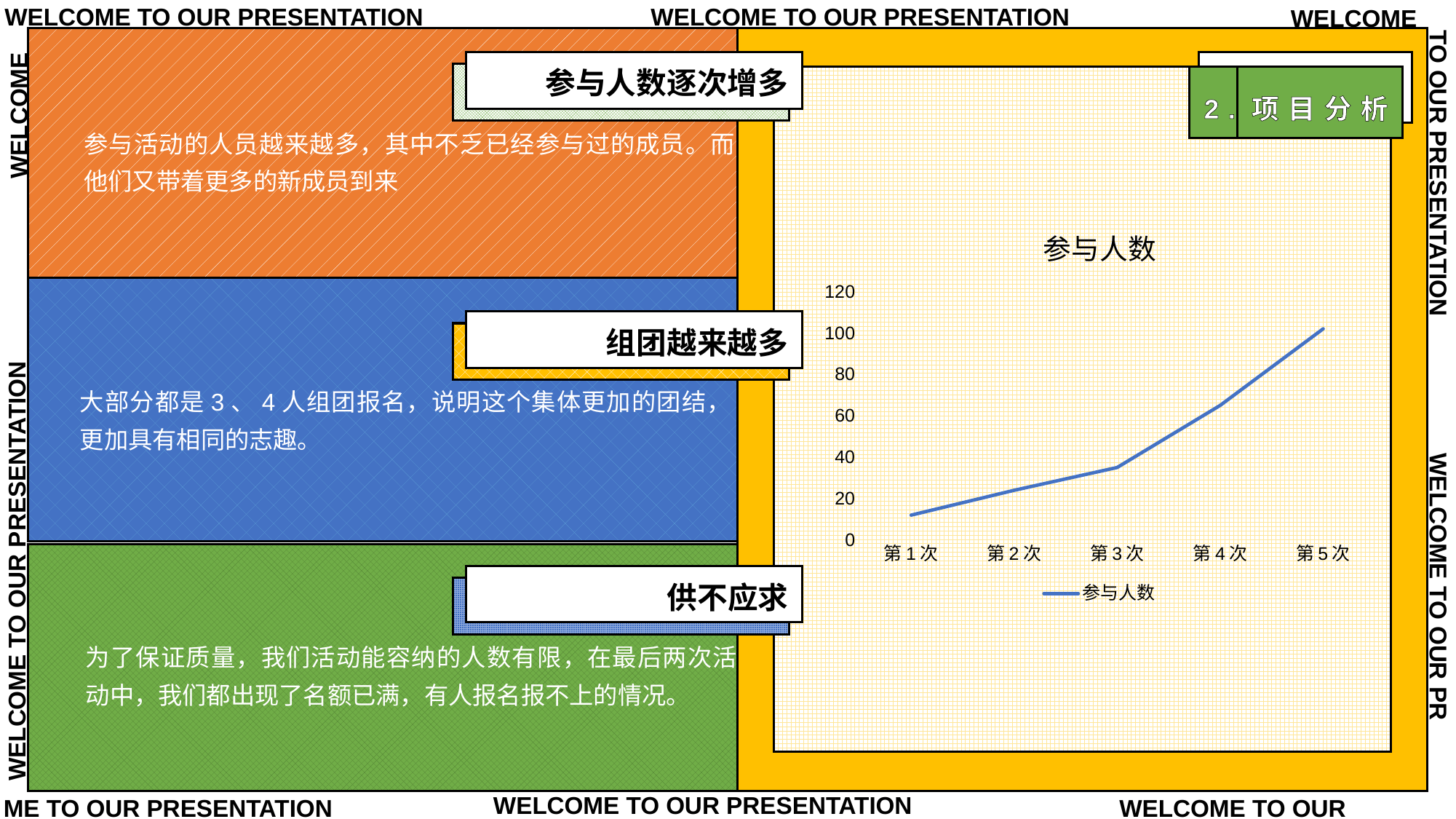

参与人数逐次增多
2.项目分析
参与活动的人员越来越多，其中不乏已经参与过的成员。而他们又带着更多的新成员到来

### Chart:

| Category | 参与人数 |
|---|---|
| 第1次 | 12.0 |
| 第2次 | 24.0 |
| 第3次 | 35.0 |
| 第4次 | 65.0 |
| 第5次 | 102.0 |
组团越来越多
大部分都是3、4人组团报名，说明这个集体更加的团结，更加具有相同的志趣。
供不应求
为了保证质量，我们活动能容纳的人数有限，在最后两次活动中，我们都出现了名额已满，有人报名报不上的情况。